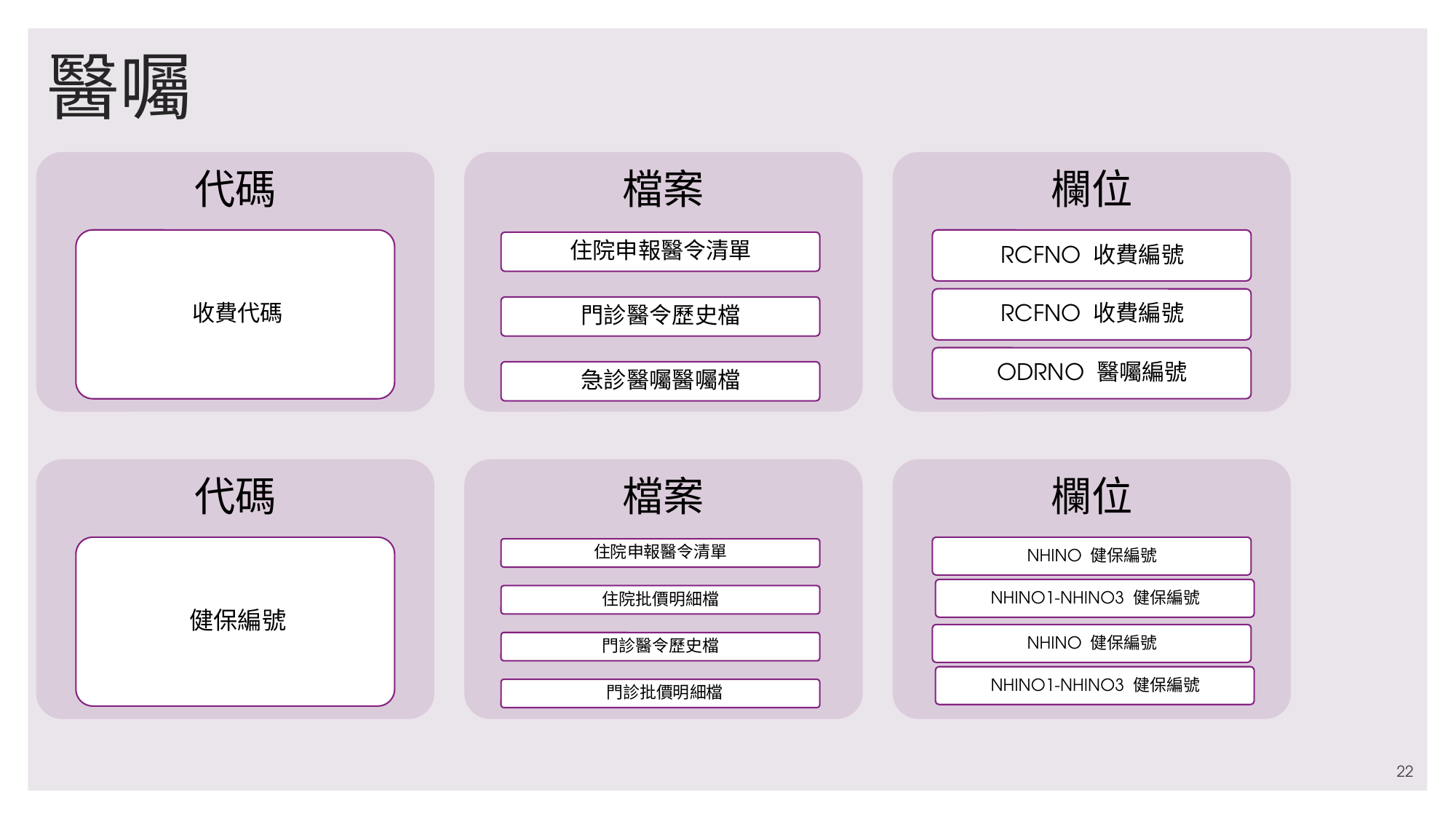

# 醫囑
代碼
收費代碼
檔案
住院申報醫令清單
門診醫令歷史檔
急診醫囑醫囑檔
欄位
RCFNO 收費編號
RCFNO 收費編號
ODRNO 醫囑編號
代碼
健保編號
檔案
住院申報醫令清單
住院批價明細檔
門診醫令歷史檔
 門診批價明細檔
欄位
NHINO 健保編號
NHINO1-NHINO3 健保編號
NHINO 健保編號
NHINO1-NHINO3 健保編號
22